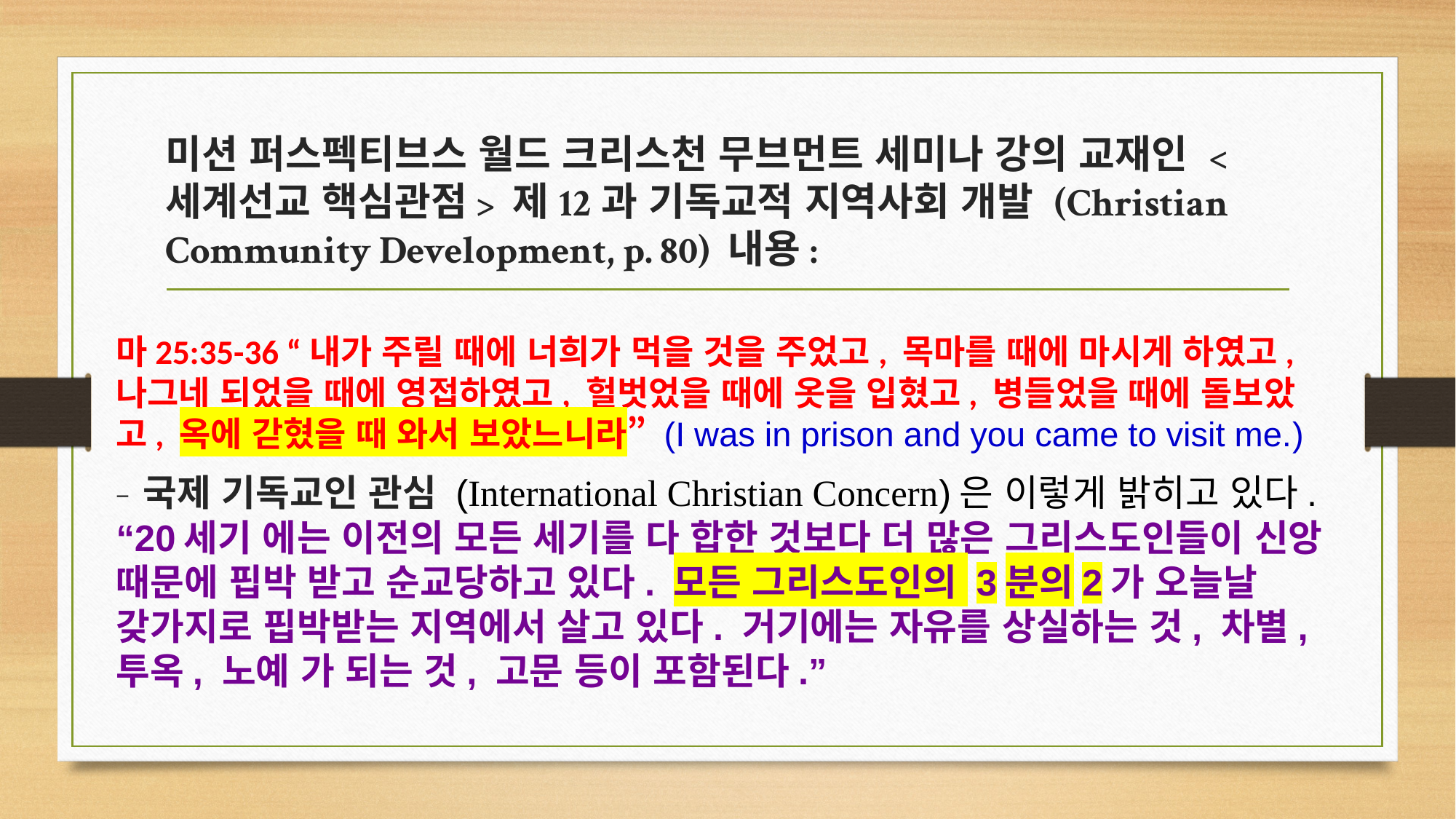

# 미션 퍼스펙티브스 월드 크리스천 무브먼트 세미나 강의 교재인 <세계선교 핵심관점> 제12과 기독교적 지역사회 개발 (Christian Community Development, p. 80) 내용:
마25:35-36 “내가 주릴 때에 너희가 먹을 것을 주었고, 목마를 때에 마시게 하였고, 나그네 되었을 때에 영접하였고, 헐벗었을 때에 옷을 입혔고, 병들었을 때에 돌보았고, 옥에 갇혔을 때 와서 보았느니라” (I was in prison and you came to visit me.)
– 국제 기독교인 관심 (International Christian Concern)은 이렇게 밝히고 있다. “20세기 에는 이전의 모든 세기를 다 합한 것보다 더 많은 그리스도인들이 신앙 때문에 핍박 받고 순교당하고 있다. 모든 그리스도인의 3분의2가 오늘날 갖가지로 핍박받는 지역에서 살고 있다. 거기에는 자유를 상실하는 것, 차별, 투옥, 노예 가 되는 것, 고문 등이 포함된다.”